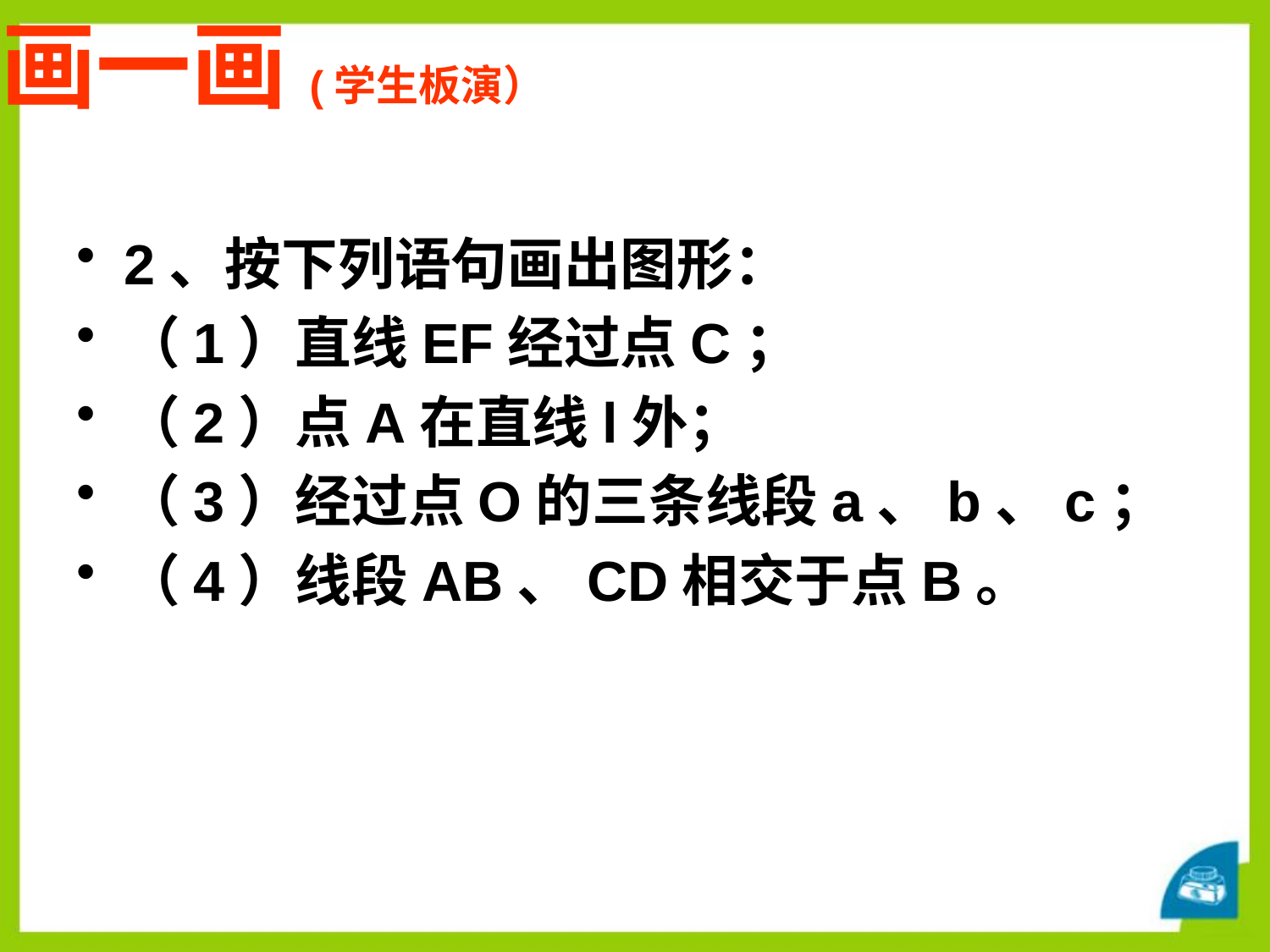

画一画(学生板演）
2、按下列语句画出图形：
（1）直线EF经过点C；
（2）点A在直线l外；
（3）经过点O的三条线段a、b、c；
（4）线段AB、CD相交于点B。